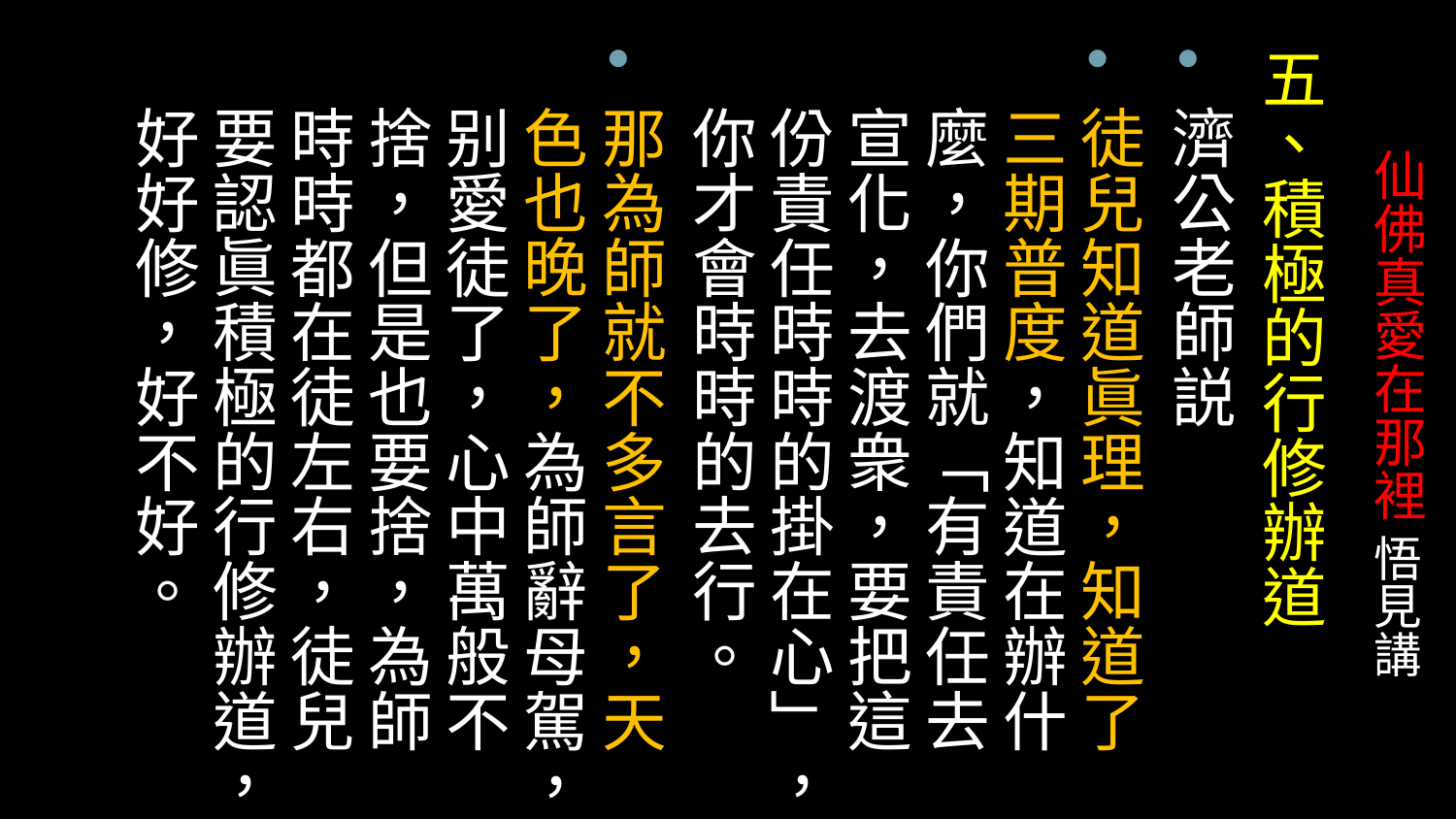

五、積極的行修辦道
濟公老師説
徒兒知道眞理，知道了三期普度，知道在辦什麼，你們就「有責任去宣化，去渡衆，要把這份責任時時的掛在心」，你才會時時的去行。
那為師就不多言了，天色也晚了，為師辭母駕，别愛徒了，心中萬般不捨，但是也要捨，為師時時都在徒左右，徒兒要認眞積極的行修辦道，好好修，好不好。

# 仙佛真愛在那裡 悟見講